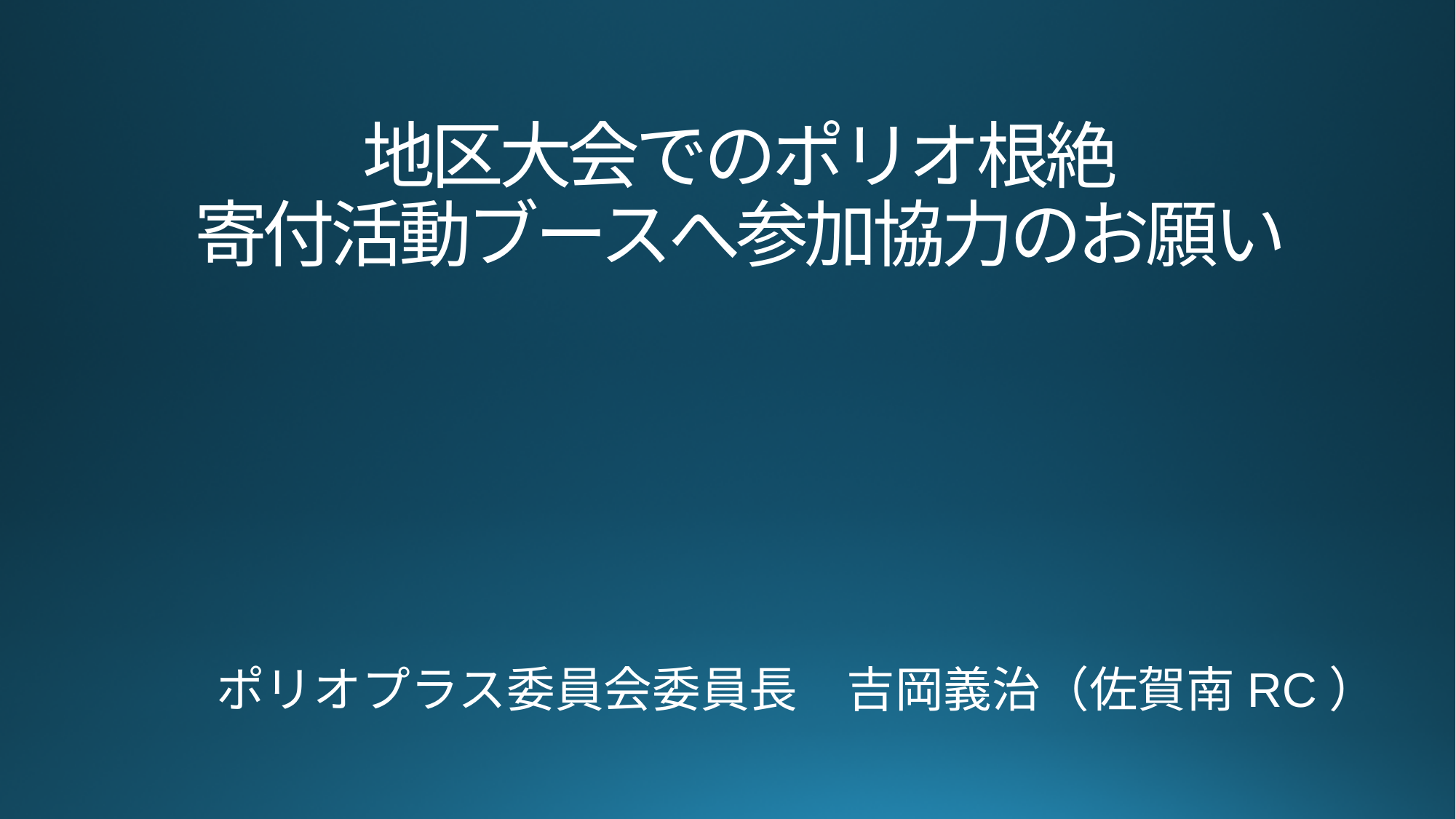

# 地区大会でのポリオ根絶 寄付活動ブースへ参加協力のお願い
ポリオプラス委員会委員長　吉岡義治（佐賀南RC）